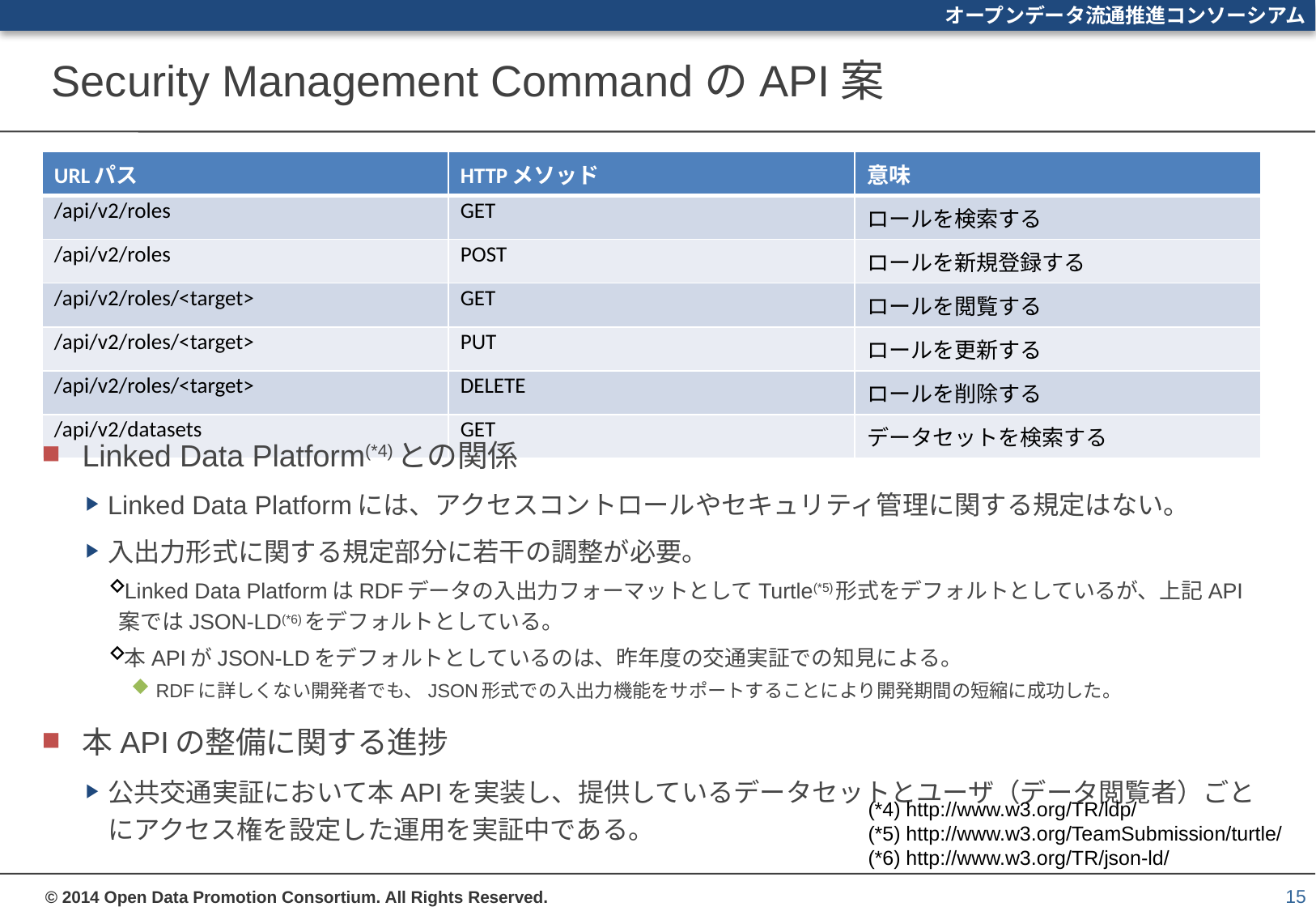

# Security Management CommandのAPI案
| URLパス | HTTPメソッド | 意味 |
| --- | --- | --- |
| /api/v2/roles | GET | ロールを検索する |
| /api/v2/roles | POST | ロールを新規登録する |
| /api/v2/roles/<target> | GET | ロールを閲覧する |
| /api/v2/roles/<target> | PUT | ロールを更新する |
| /api/v2/roles/<target> | DELETE | ロールを削除する |
| /api/v2/datasets | GET | データセットを検索する |
Linked Data Platform(*4)との関係
Linked Data Platformには、アクセスコントロールやセキュリティ管理に関する規定はない。
入出力形式に関する規定部分に若干の調整が必要。
Linked Data PlatformはRDFデータの入出力フォーマットとしてTurtle(*5)形式をデフォルトとしているが、上記API案ではJSON-LD(*6)をデフォルトとしている。
本APIがJSON-LDをデフォルトとしているのは、昨年度の交通実証での知見による。
RDFに詳しくない開発者でも、JSON形式での入出力機能をサポートすることにより開発期間の短縮に成功した。
本APIの整備に関する進捗
公共交通実証において本APIを実装し、提供しているデータセットとユーザ（データ閲覧者）ごとにアクセス権を設定した運用を実証中である。
(*4) http://www.w3.org/TR/ldp/
(*5) http://www.w3.org/TeamSubmission/turtle/
(*6) http://www.w3.org/TR/json-ld/
15